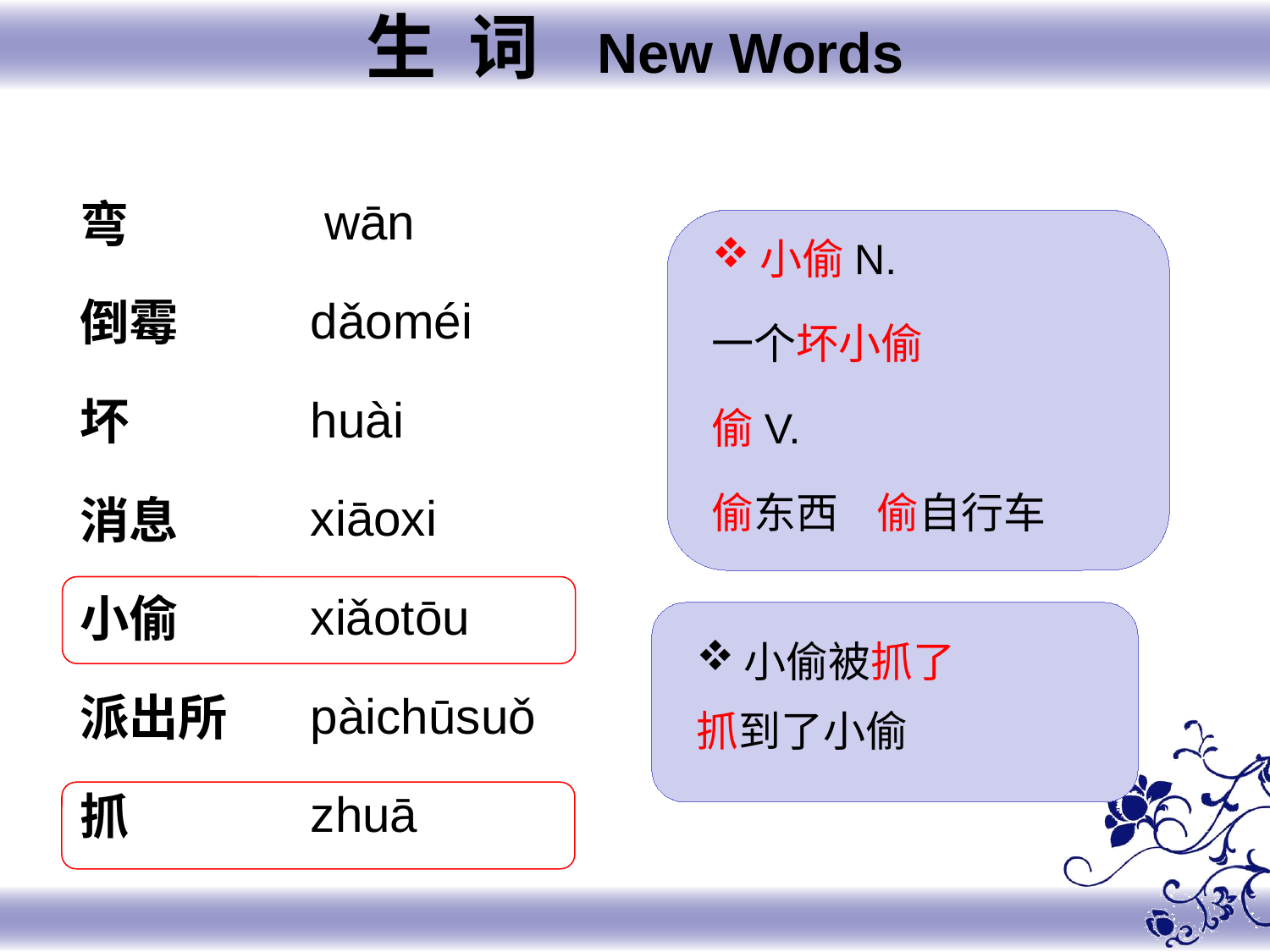

生  词   New Words
 wān
dǎoméi
huài
xiāoxi
xiǎotōu
pàichūsuǒ
zhuā
弯
倒霉
坏
消息
小偷
派出所
抓
小偷N.
一个坏小偷
偷V.
偷东西    偷自行车

小偷被抓了
抓到了小偷